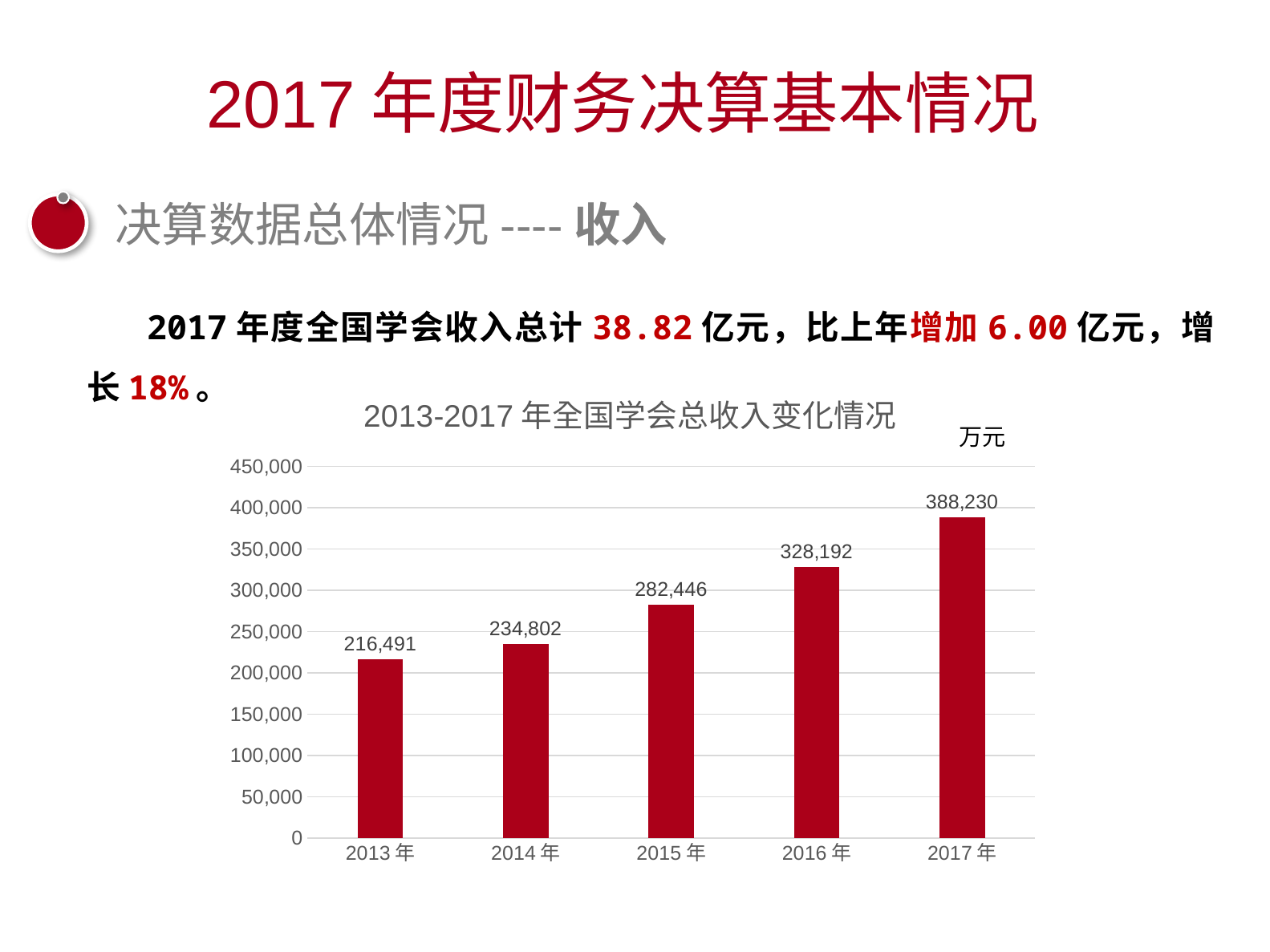

2017年度财务决算基本情况

决算数据总体情况----收入
2017年度全国学会收入总计38.82亿元，比上年增加6.00亿元，增长18%。

### Chart: 2013-2017年全国学会总收入变化情况

| Category | 2013-2017年全国学会总收入变化情况 |
|---|---|
| 2013年 | 216491.0 |
| 2014年 | 234802.0 |
| 2015年 | 282446.0 |
| 2016年 | 328192.0 |
| 2017年 | 388230.0 |
万元